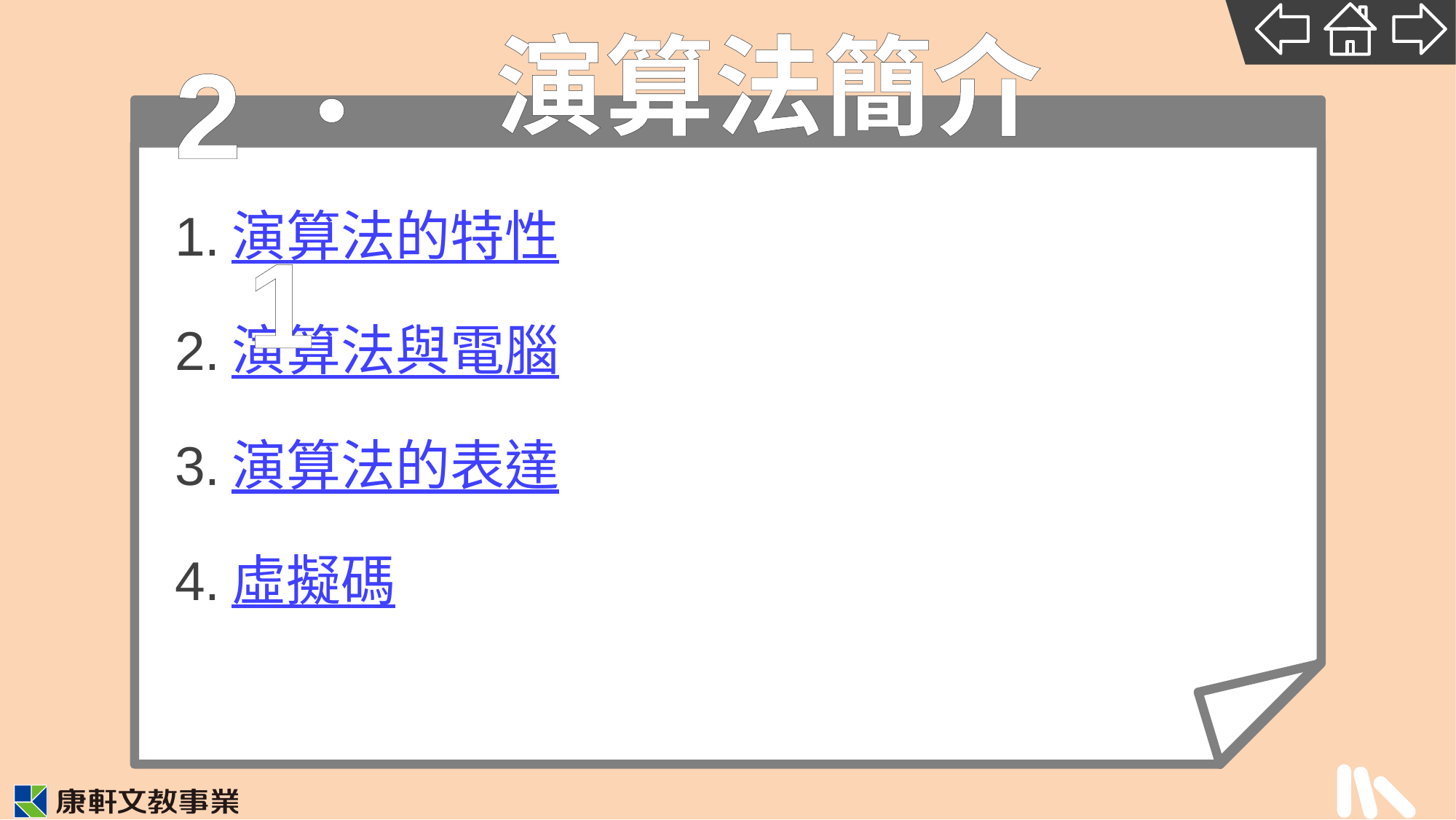

2．1
# 演算法簡介
演算法的特性
演算法與電腦
演算法的表達
虛擬碼